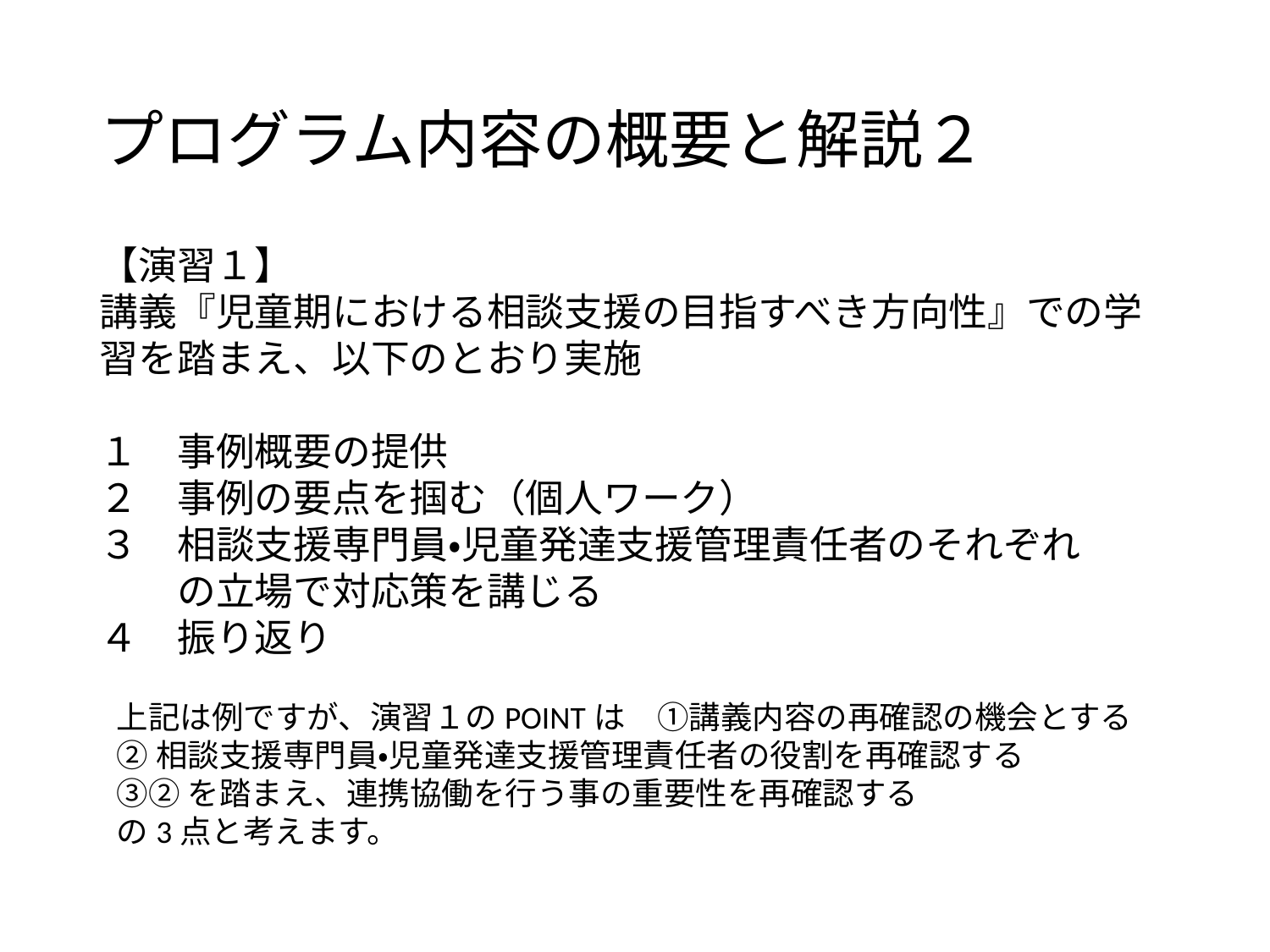

# プログラム内容の概要と解説２
【演習１】
講義『児童期における相談支援の目指すべき方向性』での学習を踏まえ、以下のとおり実施

１　事例概要の提供
２　事例の要点を掴む（個人ワーク）
３　相談支援専門員・児童発達支援管理責任者のそれぞれ
　　の立場で対応策を講じる
４　振り返り
上記は例ですが、演習１のPOINTは　①講義内容の再確認の機会とする
②相談支援専門員・児童発達支援管理責任者の役割を再確認する
③②を踏まえ、連携協働を行う事の重要性を再確認する
の3点と考えます。